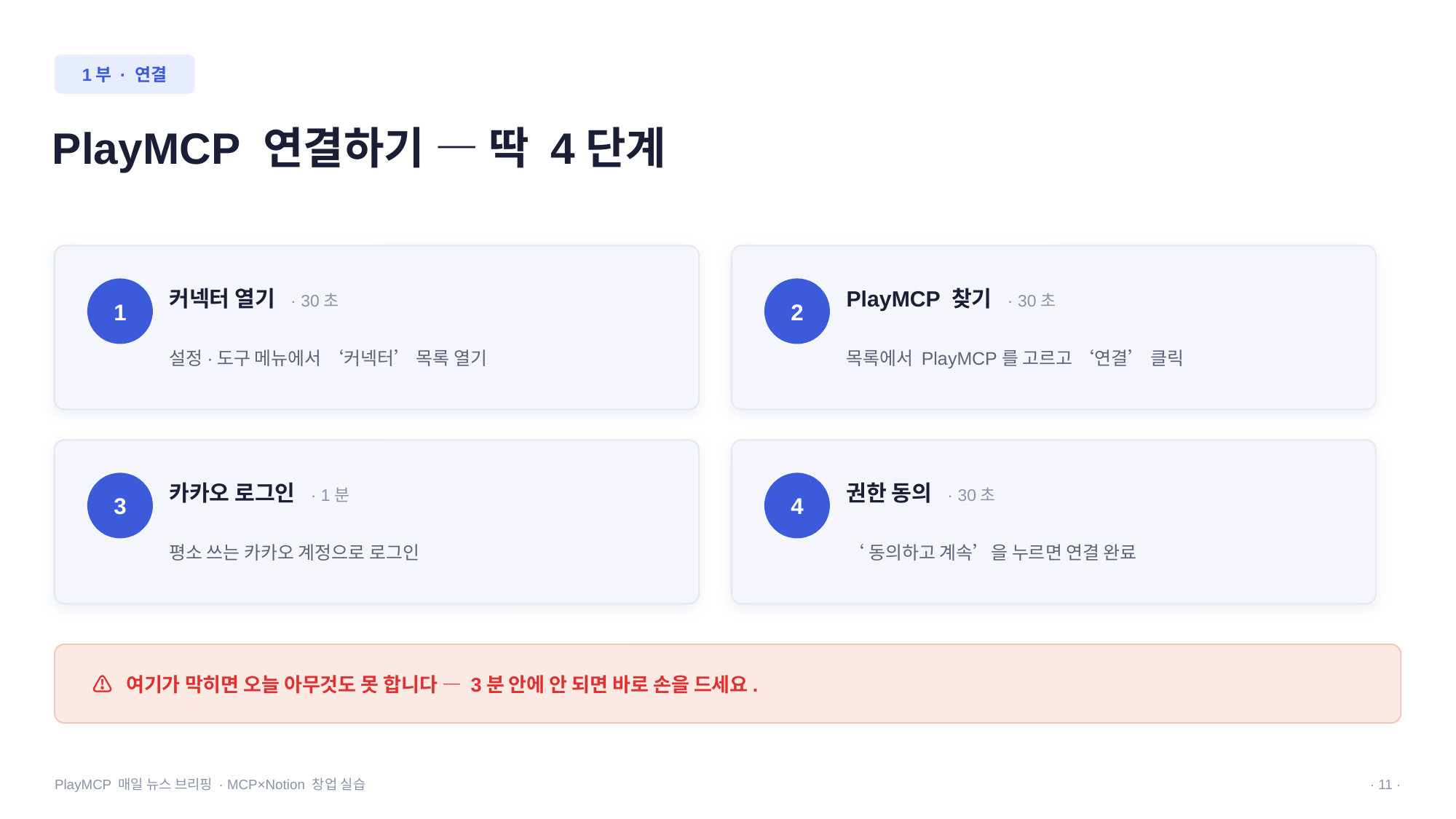

1부 · 연결
PlayMCP 연결하기 — 딱 4단계

커넥터 열기   · 30초
PlayMCP 찾기   · 30초

1

2
설정·도구 메뉴에서 ‘커넥터’ 목록 열기
목록에서 PlayMCP를 고르고 ‘연결’ 클릭

카카오 로그인   · 1분
권한 동의   · 30초

3

4
평소 쓰는 카카오 계정으로 로그인
‘동의하고 계속’을 누르면 연결 완료

⚠  여기가 막히면 오늘 아무것도 못 합니다 — 3분 안에 안 되면 바로 손을 드세요.
PlayMCP 매일 뉴스 브리핑 · MCP×Notion 창업 실습
· 11 ·